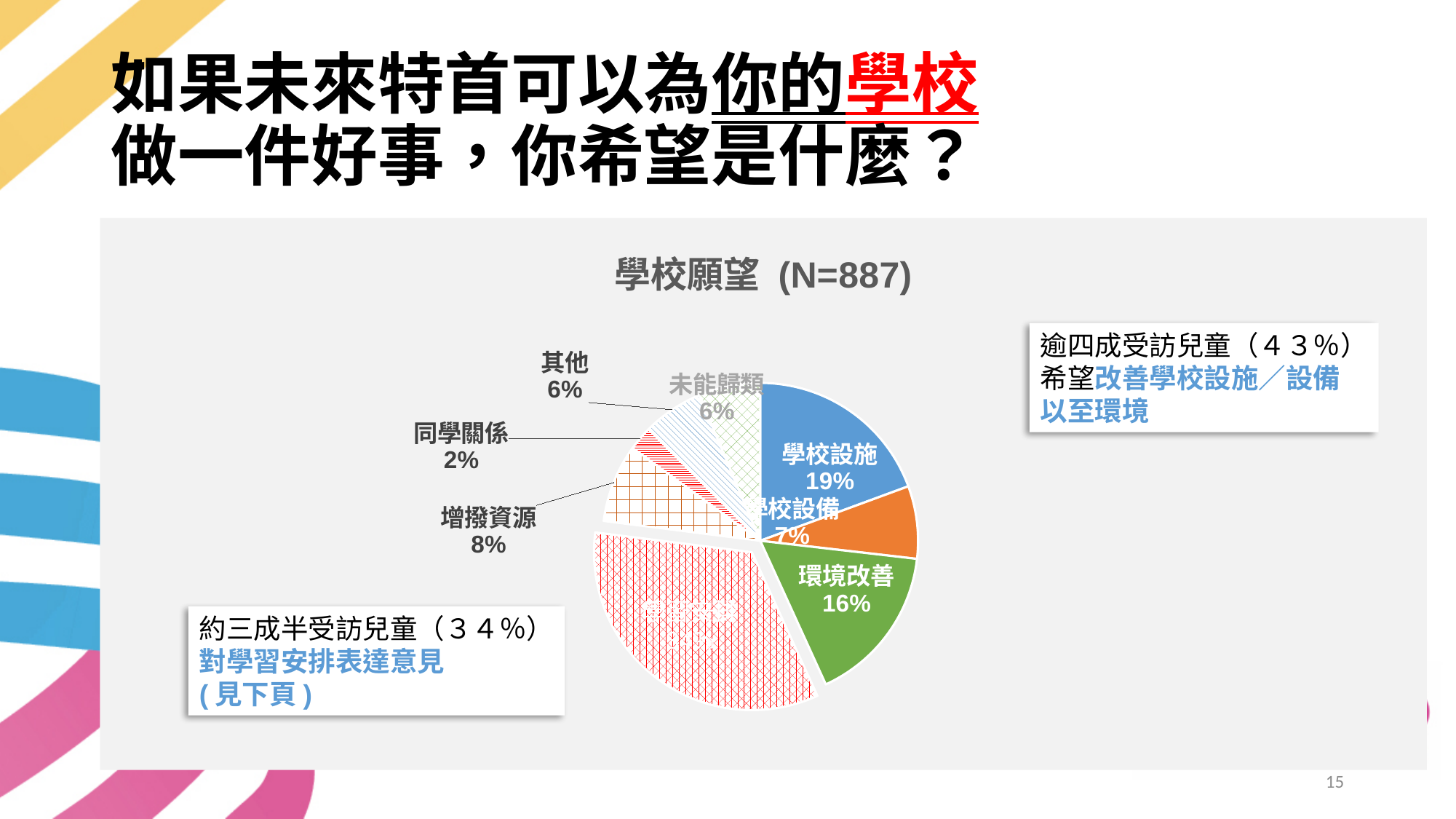

# 如果未來特首可以為你的學校 做一件好事，你希望是什麼？

### Chart: 學校願望 (N=887)

| Category |  |
|---|---|
| 學校設施 | 172.0 |
| 學校設備 | 66.0 |
| 環境改善 | 145.0 |
| 學習方法 | 300.0 |
| 增撥資源 | 71.0 |
| 同學關係 | 22.0 |
| 其他 | 55.0 |
| 未能歸類 | 56.0 |
逾四成受訪兒童（４３％）
希望改善學校設施／設備
以至環境
約三成半受訪兒童（３４％）
對學習安排表達意見
(見下頁)
15